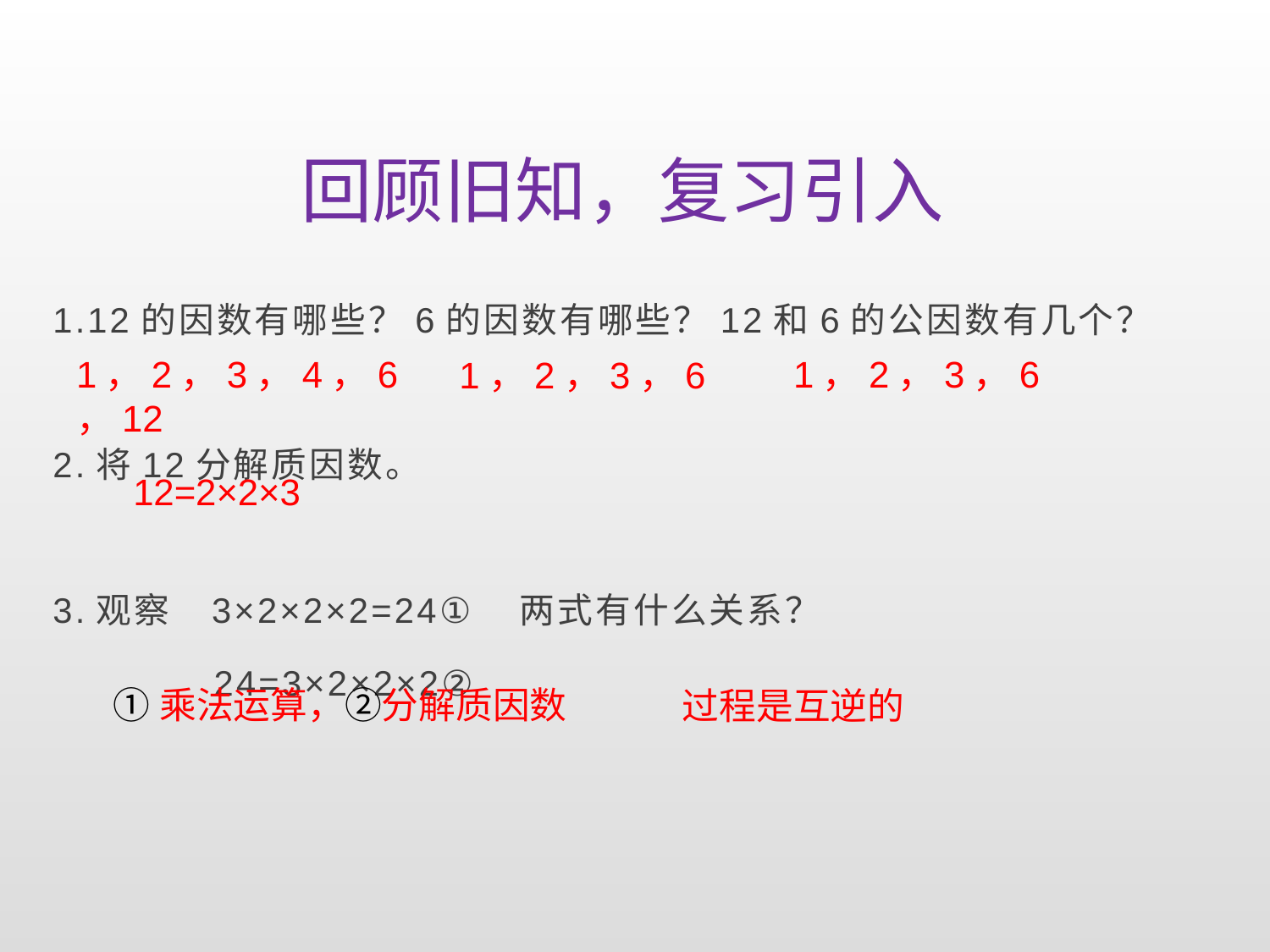

# 回顾旧知，复习引入
1.12的因数有哪些？6的因数有哪些？12和6的公因数有几个？

2.将12分解质因数。

3.观察   3×2×2×2=24①   两式有什么关系？
             24=3×2×2×2②

1，2，3，4，6，12
1，2，3，6
1，2，3，6
12=2×2×3
①乘法运算，②分解质因数
过程是互逆的